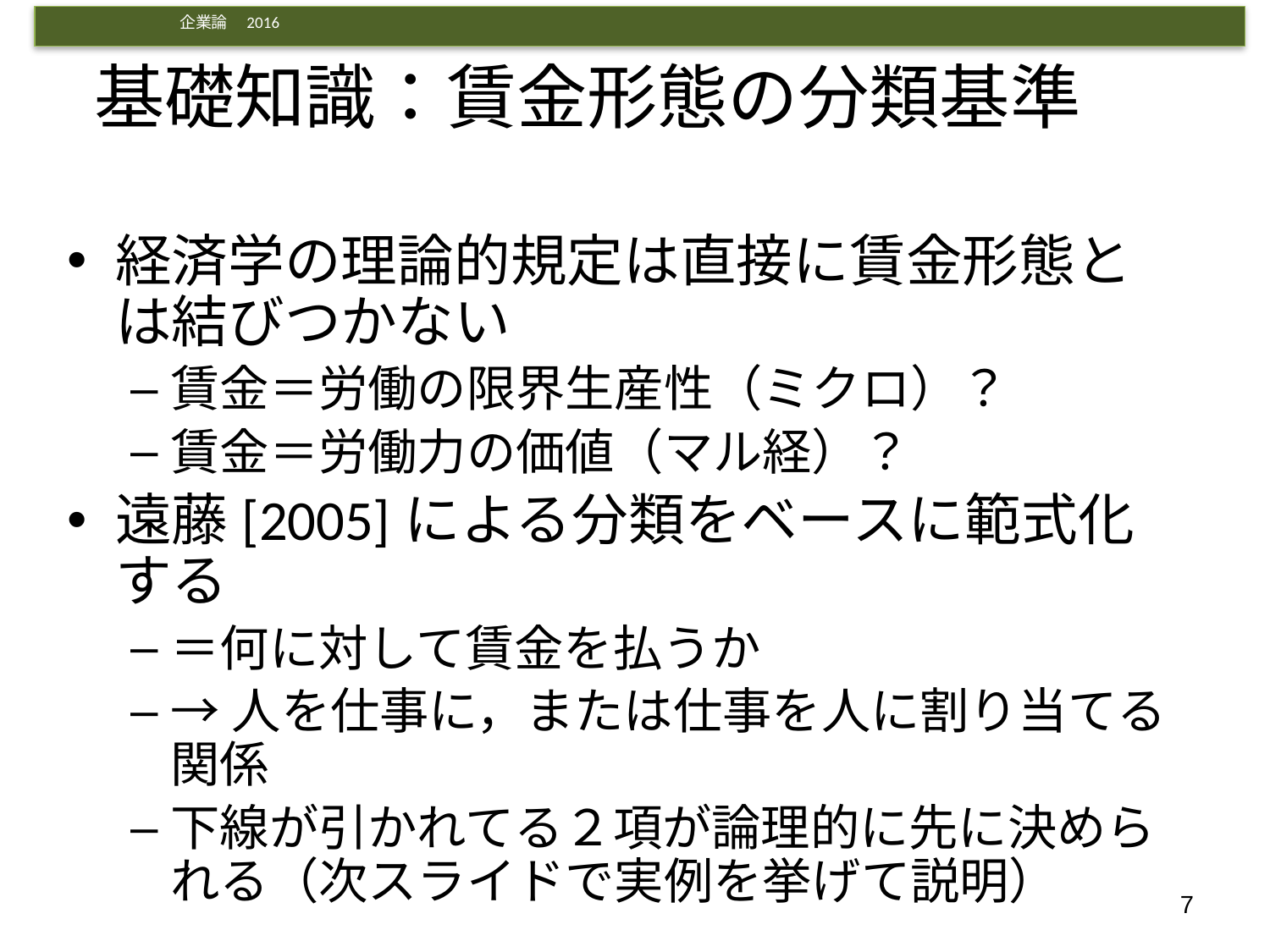

# 基礎知識：賃金形態の分類基準
経済学の理論的規定は直接に賃金形態とは結びつかない
賃金＝労働の限界生産性（ミクロ）？
賃金＝労働力の価値（マル経）？
遠藤[2005]による分類をベースに範式化する
＝何に対して賃金を払うか
→人を仕事に，または仕事を人に割り当てる関係
下線が引かれてる２項が論理的に先に決められる（次スライドで実例を挙げて説明）

7